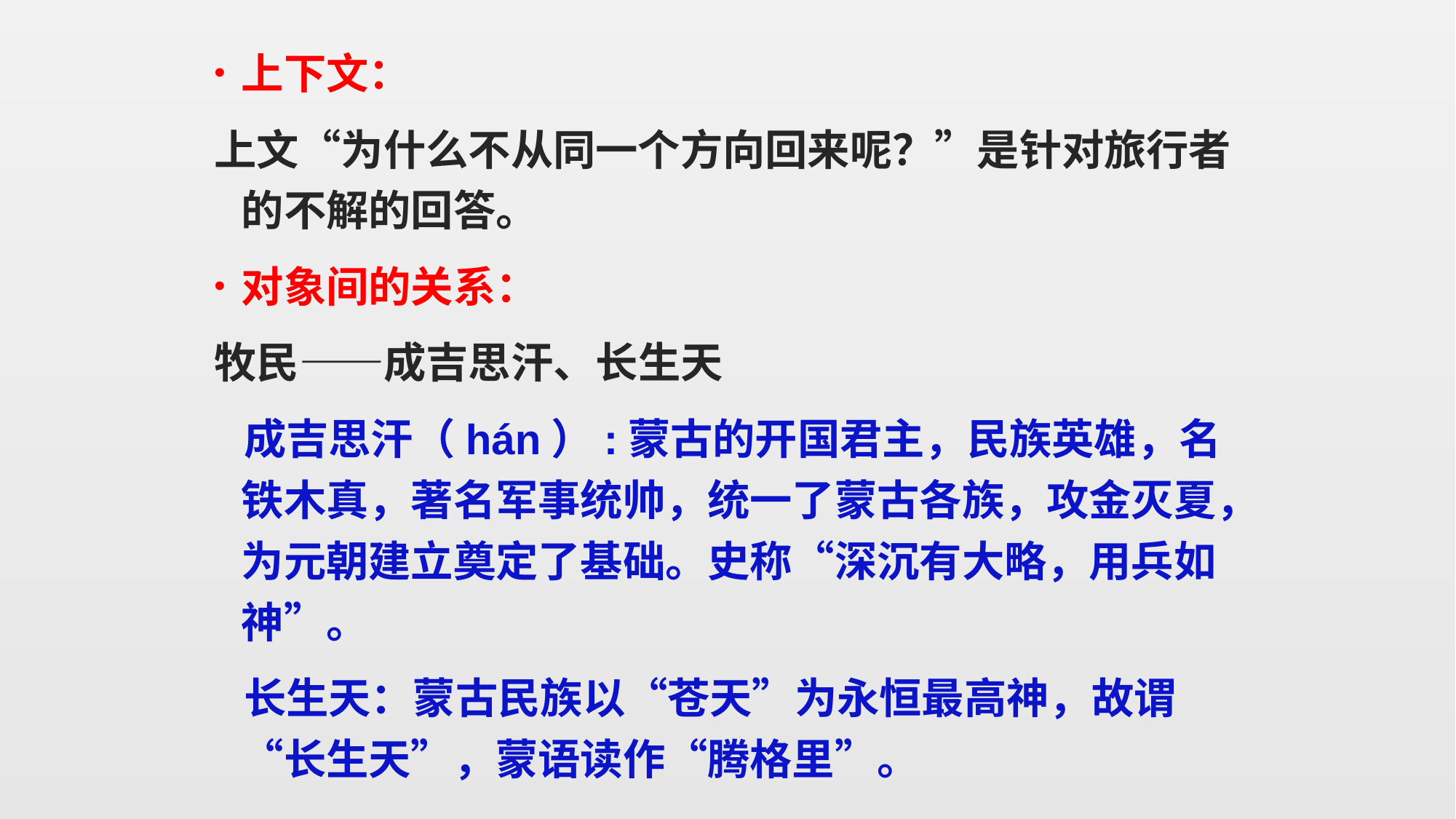

上下文：
上文“为什么不从同一个方向回来呢？”是针对旅行者的不解的回答。
对象间的关系：
牧民——成吉思汗、长生天
  成吉思汗（hán）:蒙古的开国君主，民族英雄，名铁木真，著名军事统帅，统一了蒙古各族，攻金灭夏，为元朝建立奠定了基础。史称“深沉有大略，用兵如神”。
  长生天：蒙古民族以“苍天”为永恒最高神，故谓“长生天”，蒙语读作“腾格里”。